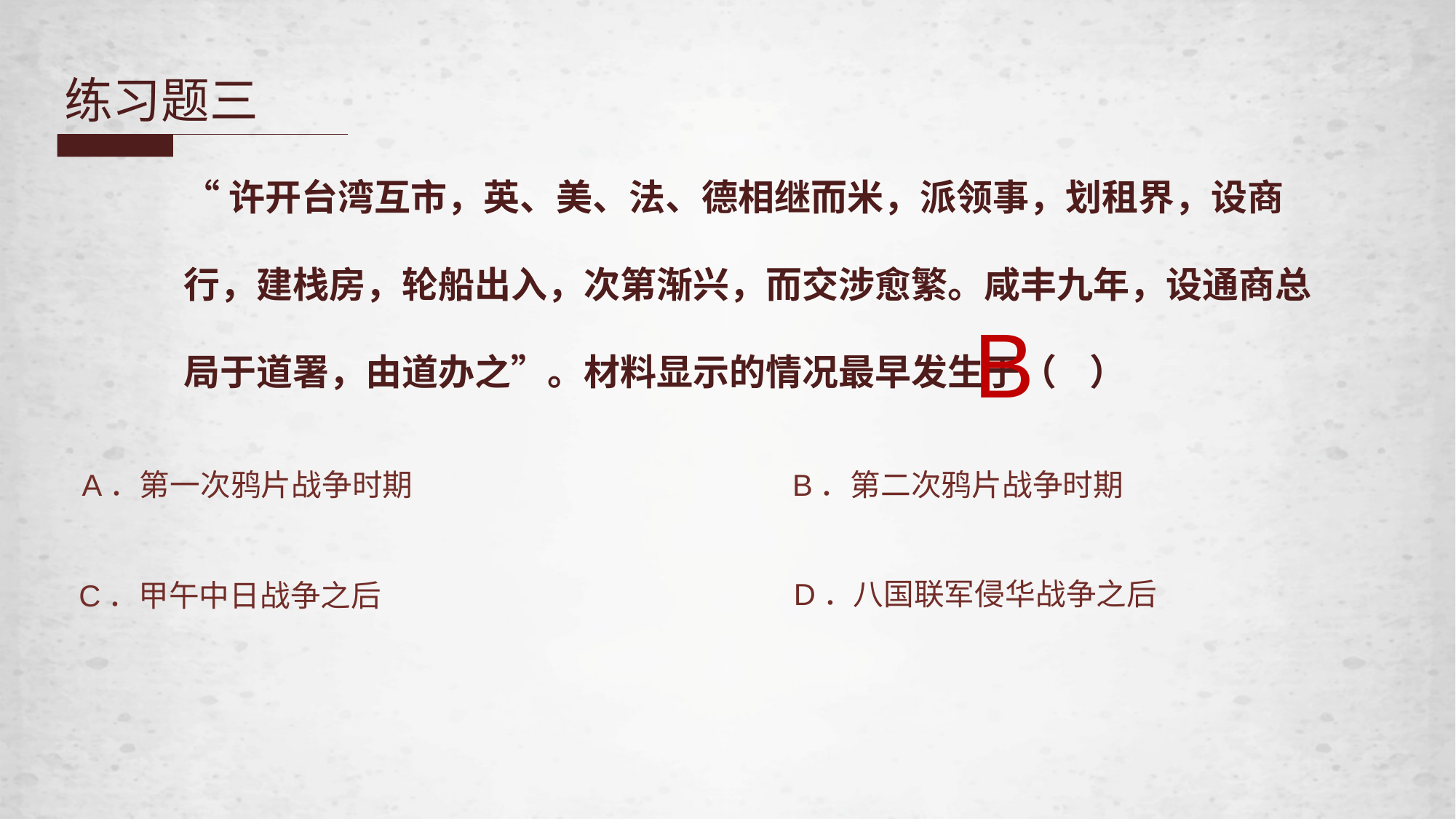

练习题三
“许开台湾互市，英、美、法、德相继而米，派领事，划租界，设商行，建栈房，轮船出入，次第渐兴，而交涉愈繁。咸丰九年，设通商总局于道署，由道办之”。材料显示的情况最早发生于（    ）

B
A．第一次鸦片战争时期
B．第二次鸦片战争时期
D．八国联军侵华战争之后
C．甲午中日战争之后